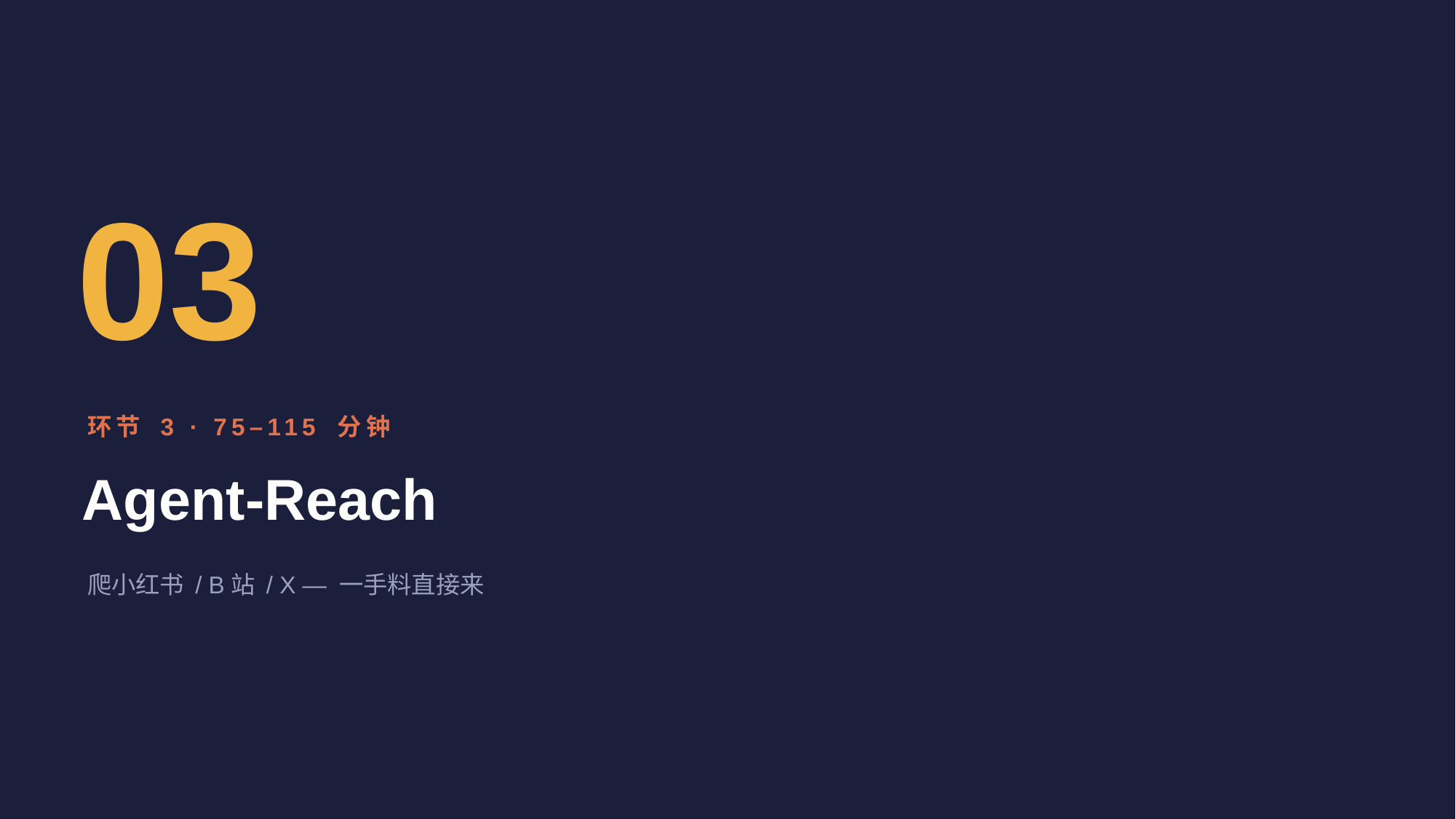

03
环节 3 · 75–115 分钟
Agent-Reach
爬小红书 / B站 / X — 一手料直接来